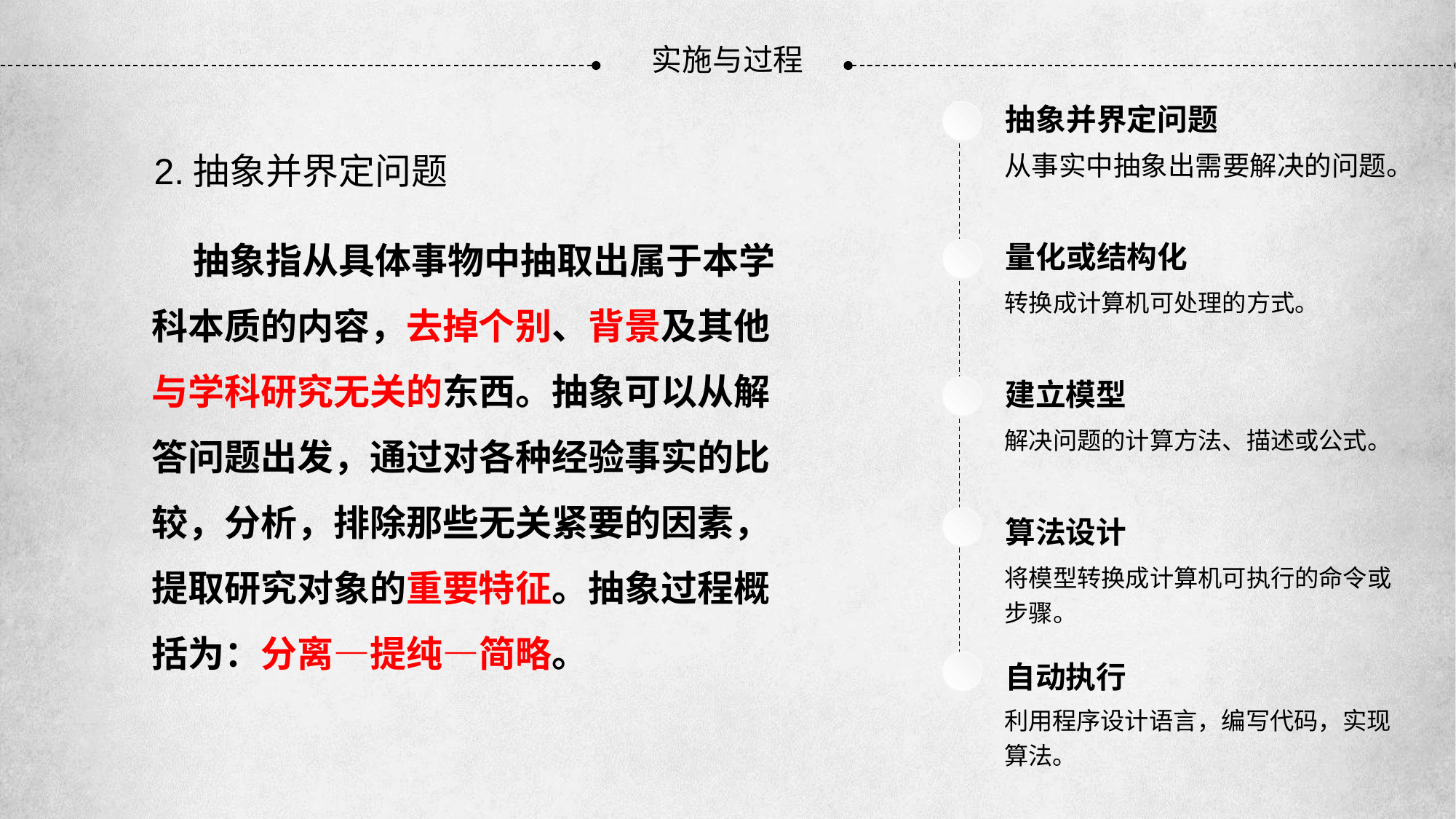

实施与过程
抽象并界定问题

从事实中抽象出需要解决的问题。
2.抽象并界定问题
    抽象指从具体事物中抽取出属于本学科本质的内容，去掉个别、背景及其他与学科研究无关的东西。抽象可以从解答问题出发，通过对各种经验事实的比较，分析，排除那些无关紧要的因素，提取研究对象的重要特征。抽象过程概括为：分离—提纯—简略。
量化或结构化

转换成计算机可处理的方式。

建立模型

解决问题的计算方法、描述或公式。

算法设计
将模型转换成计算机可执行的命令或步骤。

自动执行
利用程序设计语言，编写代码，实现算法。